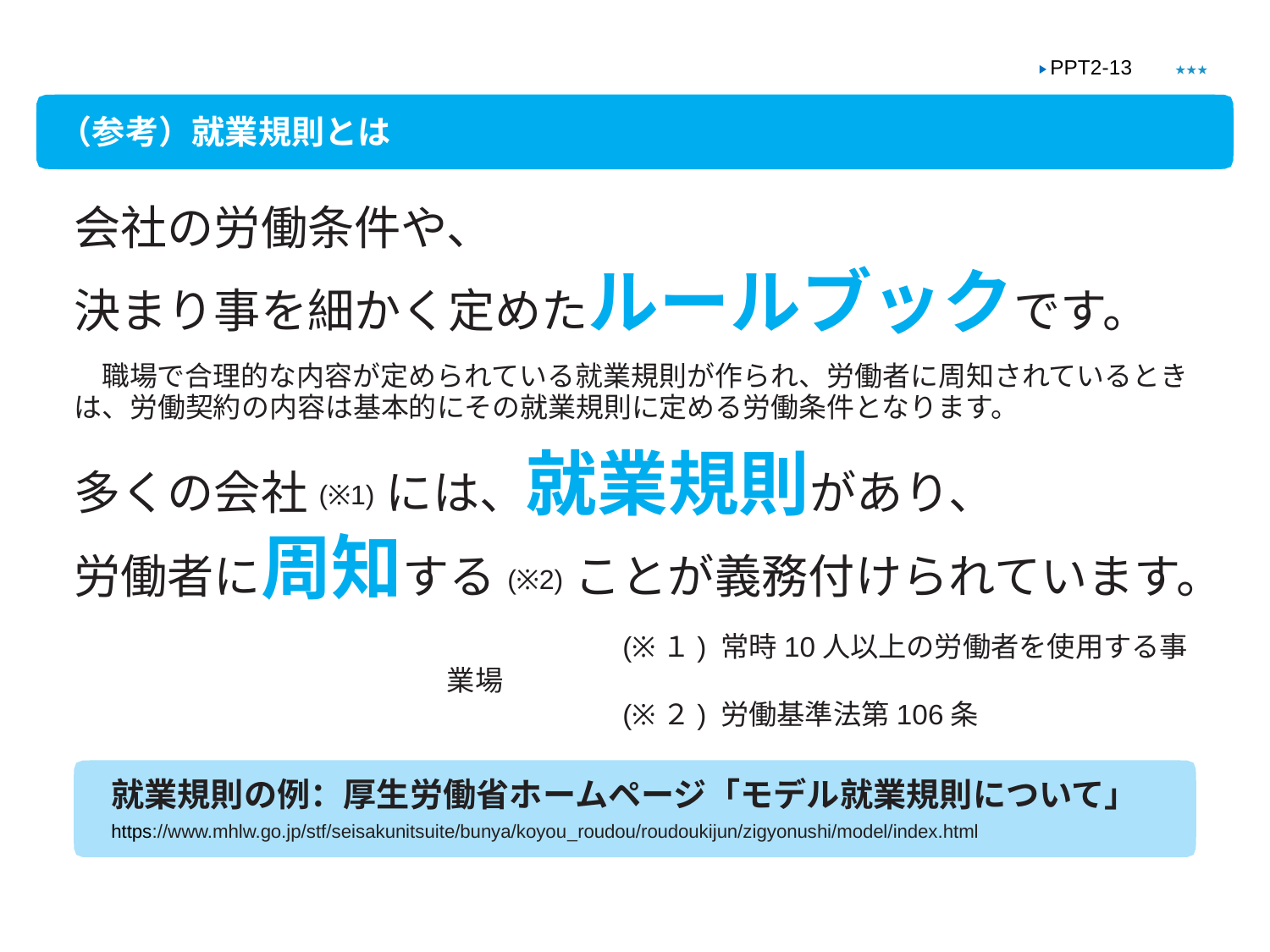

★★★
▶ PPT2-13

（参考）就業規則とは
会社の労働条件や、
決まり事を細かく定めたルールブックです。
　職場で合理的な内容が定められている就業規則が作られ、労働者に周知されているときは、労働契約の内容は基本的にその就業規則に定める労働条件となります。
多くの会社(※1)には、就業規則があり、
労働者に周知する(※2)ことが義務付けられています。
　　　　　　(※１) 常時10人以上の労働者を使用する事業場
　　　　　　(※２) 労働基準法第106条

就業規則の例：厚生労働省ホームページ「モデル就業規則について」
https://www.mhlw.go.jp/stf/seisakunitsuite/bunya/koyou_roudou/roudoukijun/zigyonushi/model/index.html